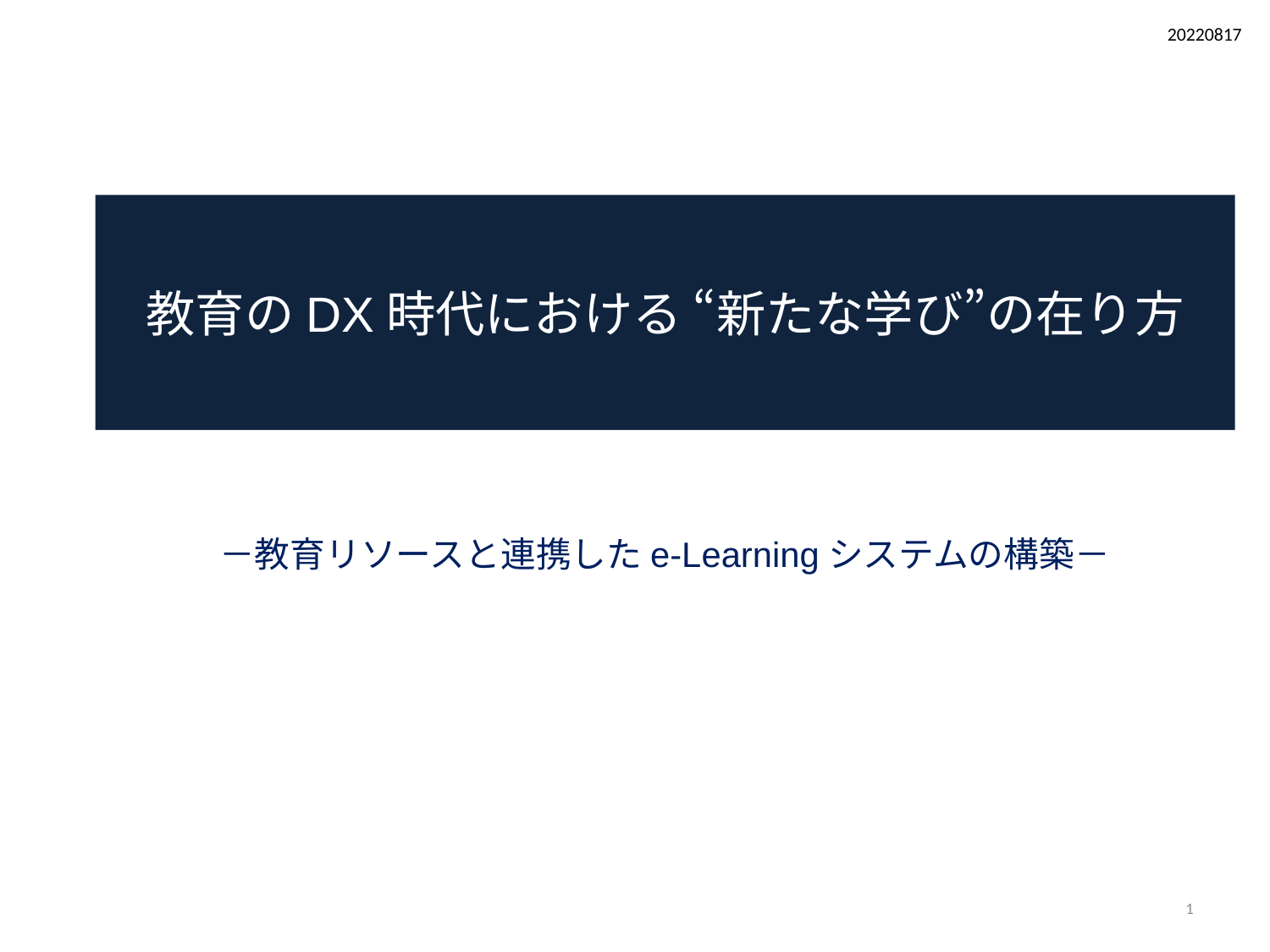

20220817
# 教育のDX時代における “新たな学び”の在り方
－教育リソースと連携したe-Learningシステムの構築－
1